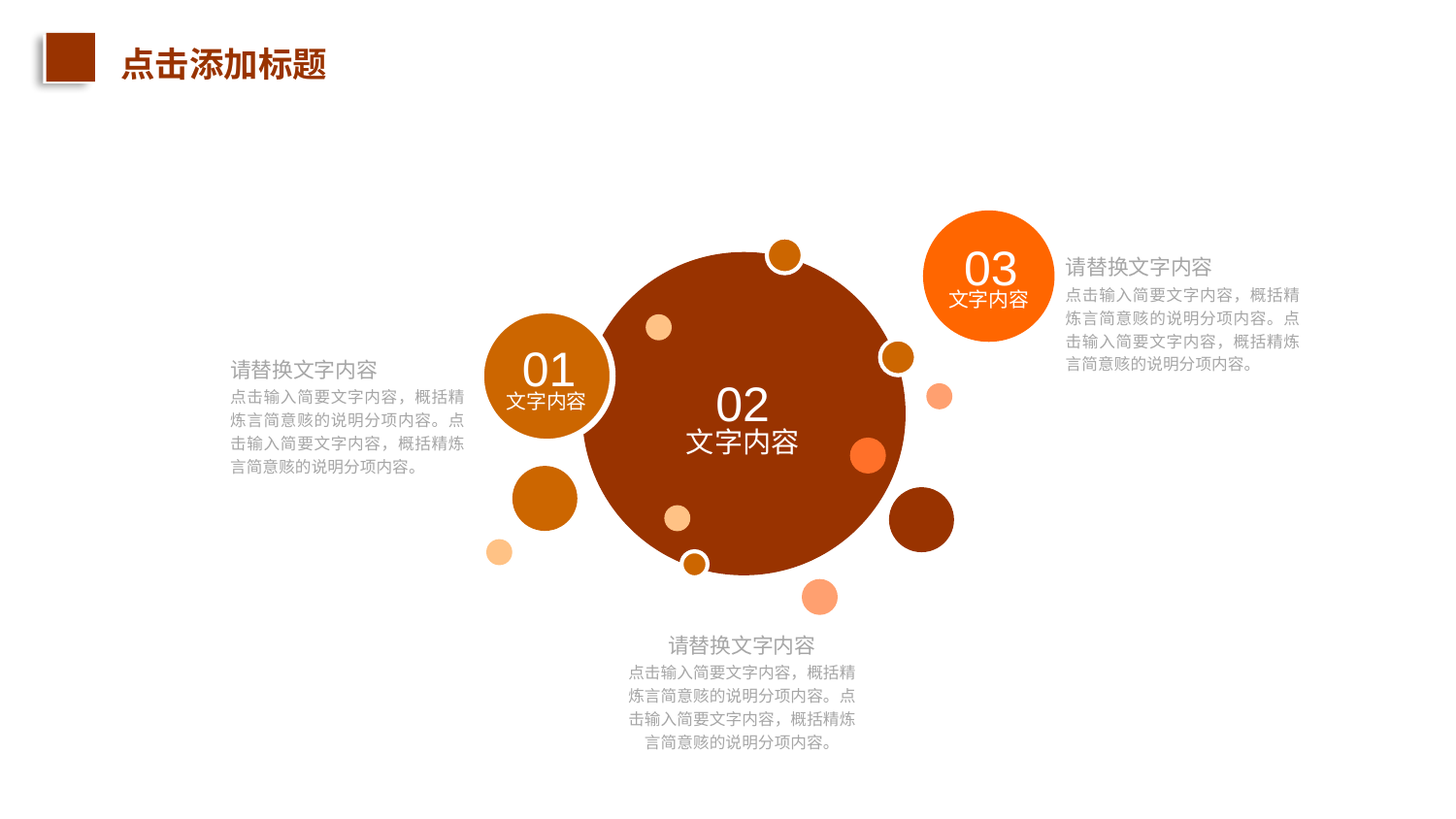

点击添加标题

03
请替换文字内容
点击输入简要文字内容，概括精炼言简意赅的说明分项内容。点击输入简要文字内容，概括精炼言简意赅的说明分项内容。
文字内容
01
请替换文字内容
02
点击输入简要文字内容，概括精炼言简意赅的说明分项内容。点击输入简要文字内容，概括精炼言简意赅的说明分项内容。
文字内容
文字内容

请替换文字内容
点击输入简要文字内容，概括精炼言简意赅的说明分项内容。点击输入简要文字内容，概括精炼言简意赅的说明分项内容。